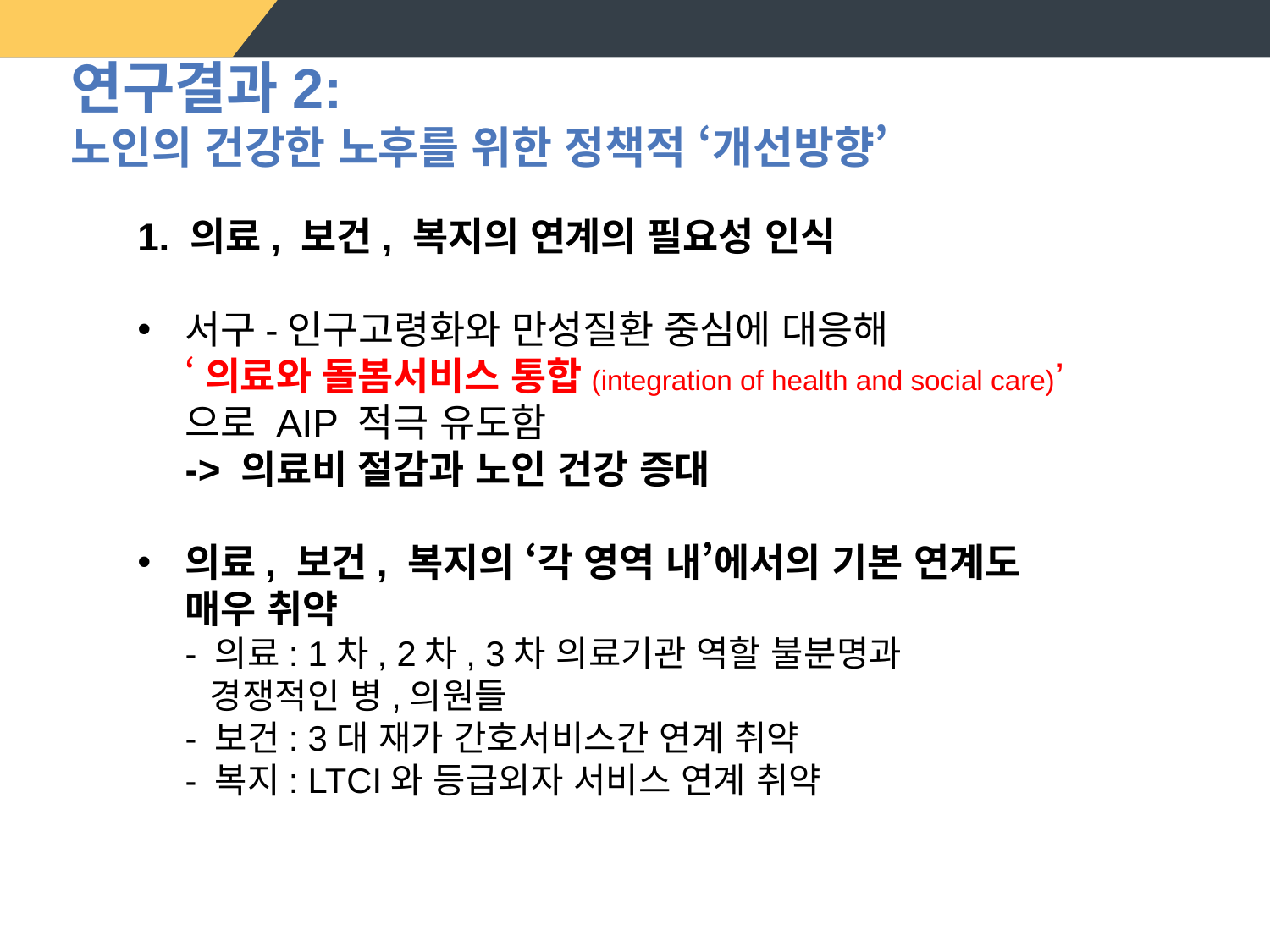

연구결과2:
노인의 건강한 노후를 위한 정책적 ‘개선방향’
1. 의료, 보건, 복지의 연계의 필요성 인식

서구-인구고령화와 만성질환 중심에 대응해
‘의료와 돌봄서비스 통합(integration of health and social care)’으로 AIP 적극 유도함
-> 의료비 절감과 노인 건강 증대

의료, 보건, 복지의 ‘각 영역 내’에서의 기본 연계도
매우 취약
- 의료: 1차, 2차, 3차 의료기관 역할 불분명과
경쟁적인 병,의원들
- 보건: 3대 재가 간호서비스간 연계 취약
- 복지: LTCI와 등급외자 서비스 연계 취약